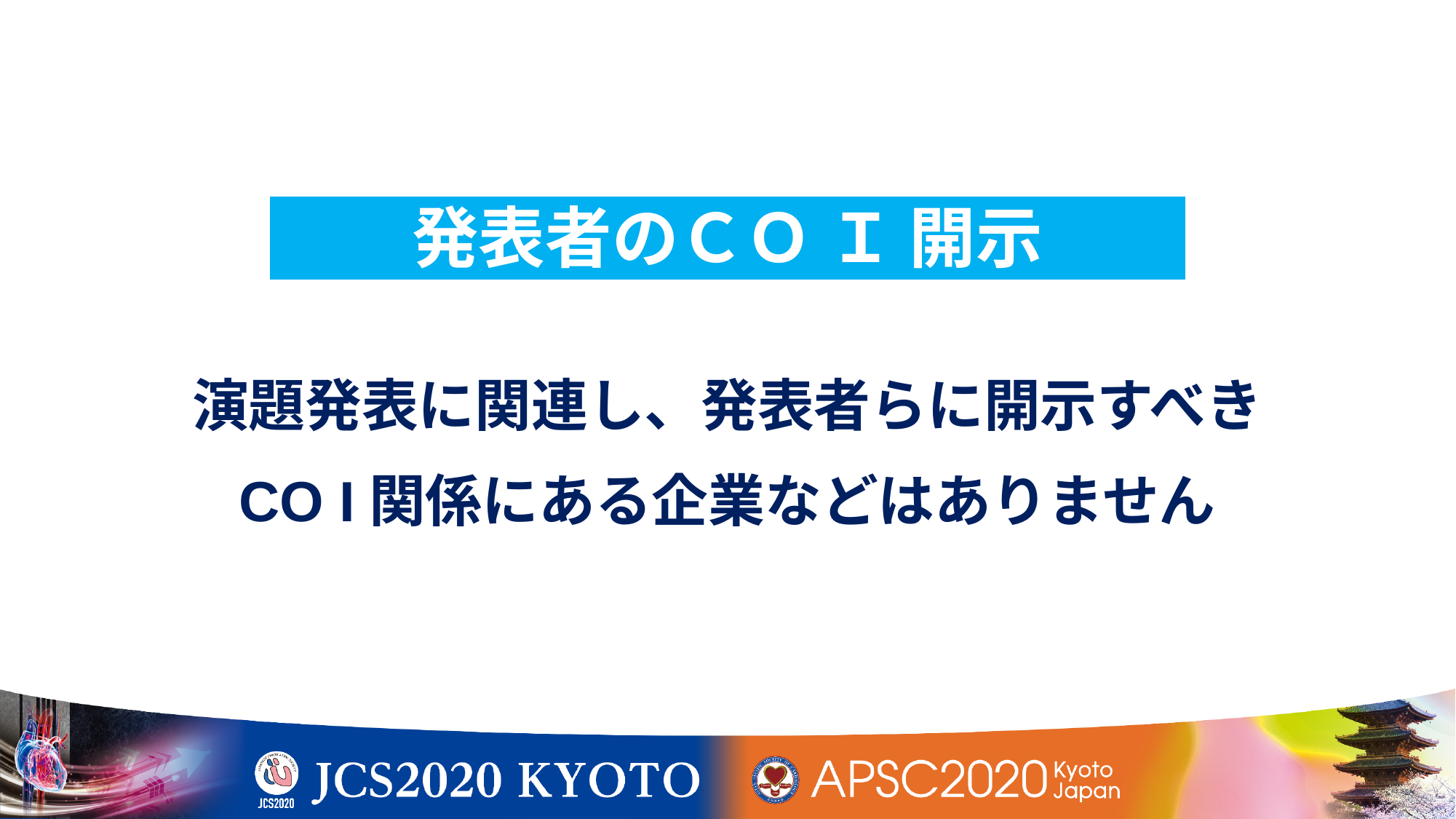

発表者のＣＯ Ｉ 開示
演題発表に関連し、発表者らに開示すべき
CO I関係にある企業などはありません